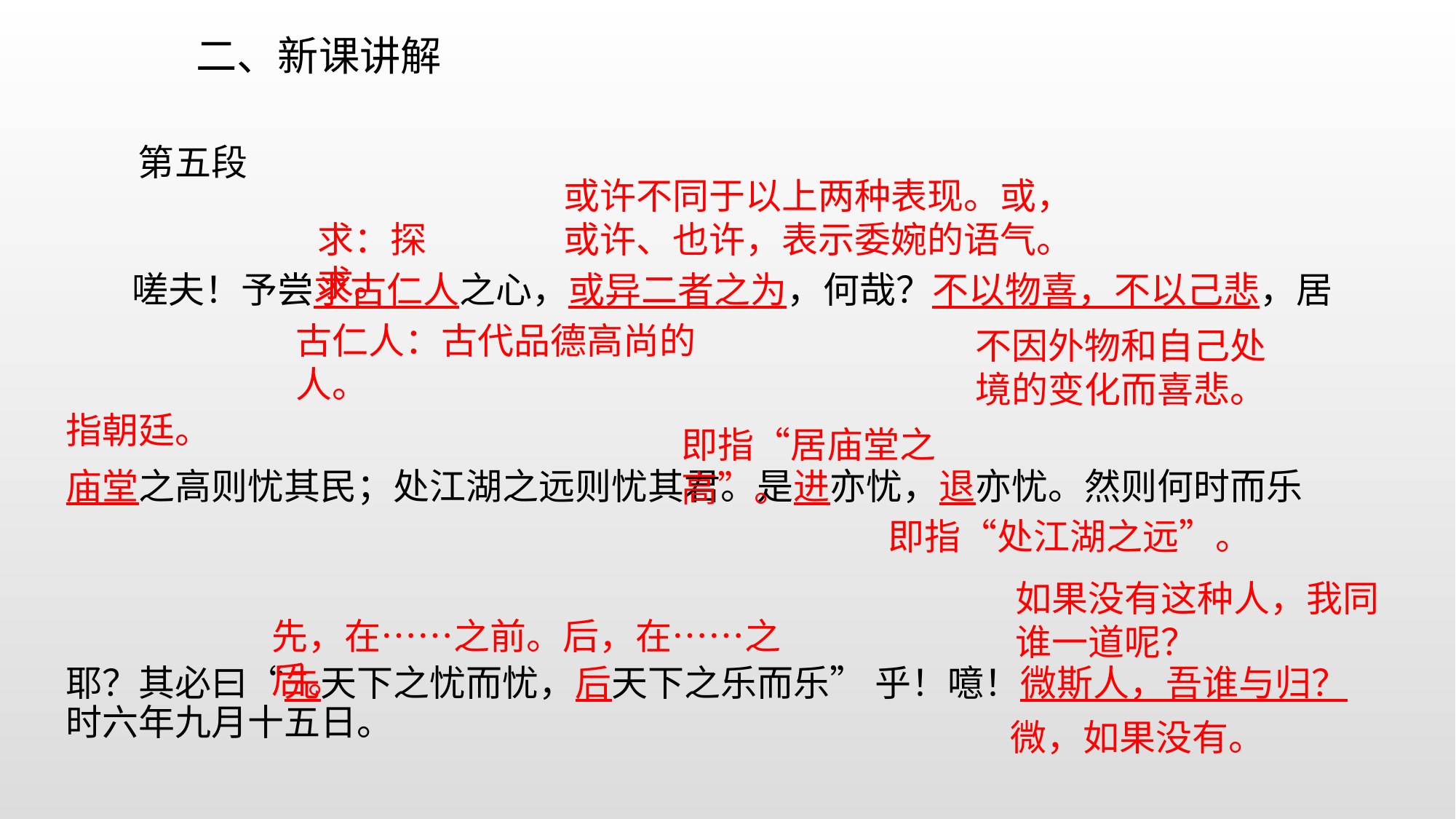

二、新课讲解

第五段
或许不同于以上两种表现。或，或许、也许，表示委婉的语气。
求：探求。
       嗟夫！予尝求古仁人之心，或异二者之为，何哉？不以物喜，不以己悲，居

庙堂之高则忧其民；处江湖之远则忧其君。是进亦忧，退亦忧。然则何时而乐

耶？其必曰“先天下之忧而忧，后天下之乐而乐” 乎！噫！微斯人，吾谁与归？
时六年九月十五日。
古仁人：古代品德高尚的人。
不因外物和自己处境的变化而喜悲。
指朝廷。
即指“居庙堂之高”。
即指“处江湖之远”。
如果没有这种人，我同谁一道呢？
先，在……之前。后，在……之后。

微，如果没有。